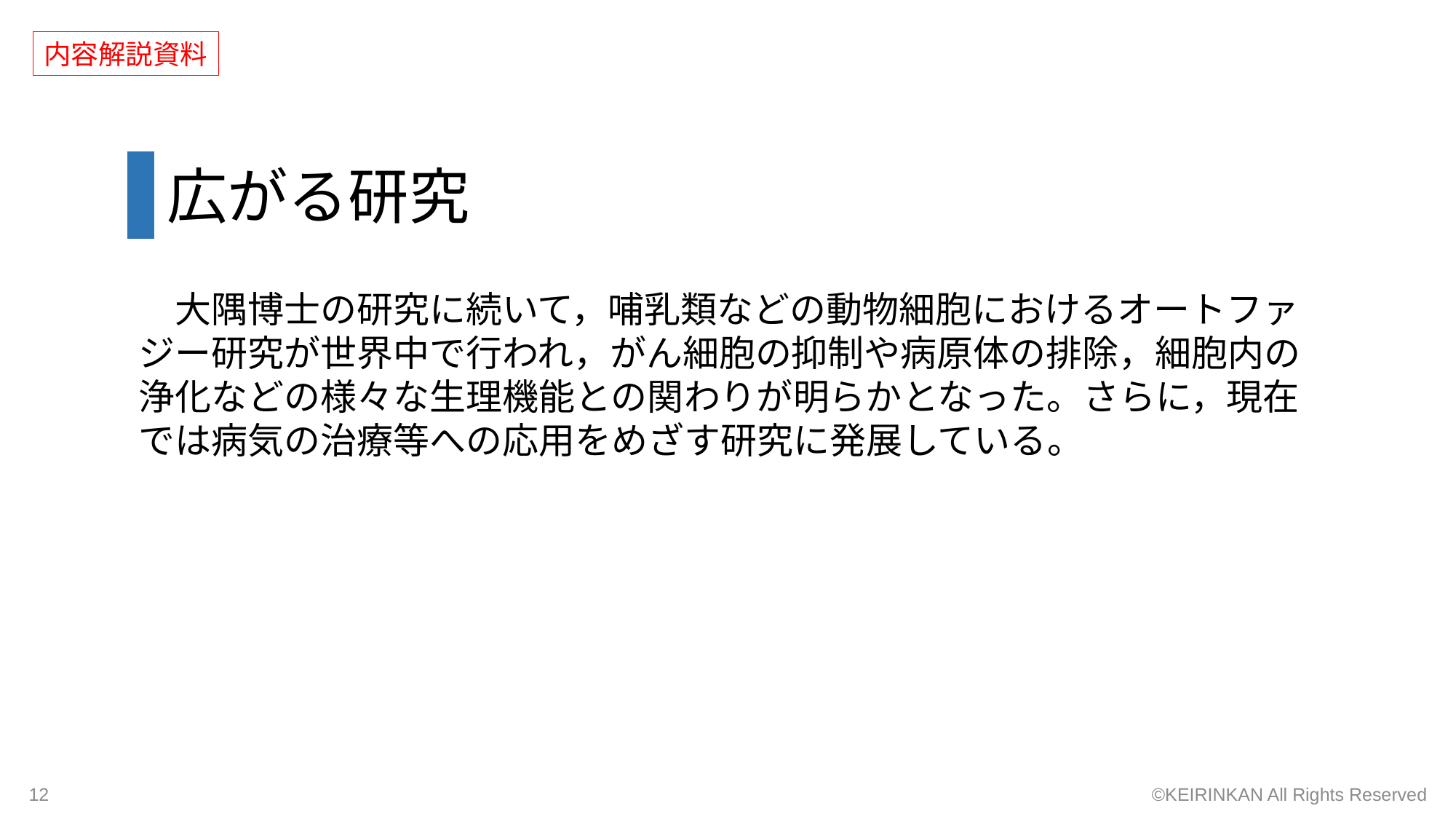

内容解説資料

 広がる研究
　大隅博士の研究に続いて，哺乳類などの動物細胞におけるオートファジー研究が世界中で行われ，がん細胞の抑制や病原体の排除，細胞内の浄化などの様々な生理機能との関わりが明らかとなった。さらに，現在では病気の治療等への応用をめざす研究に発展している。
12
©KEIRINKAN All Rights Reserved